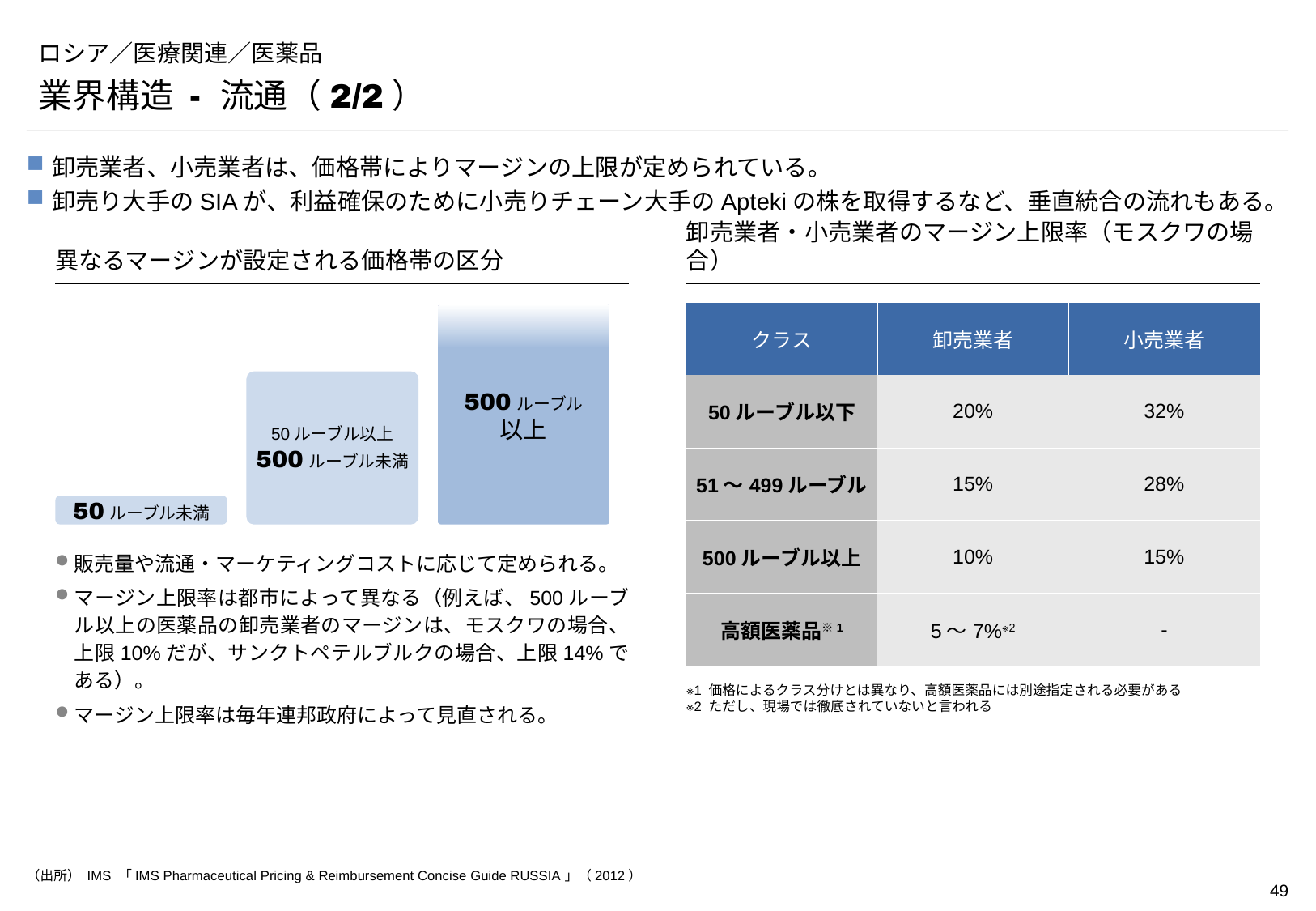

# ロシア／医療関連／医薬品
業界構造 - 流通（2/2）
卸売業者、小売業者は、価格帯によりマージンの上限が定められている。
卸売り大手のSIAが、利益確保のために小売りチェーン大手のAptekiの株を取得するなど、垂直統合の流れもある。
異なるマージンが設定される価格帯の区分
卸売業者・小売業者のマージン上限率（モスクワの場合）
| クラス | 卸売業者 | 小売業者 |
| --- | --- | --- |
| 50ルーブル以下 | 20% | 32% |
| 51～499ルーブル | 15% | 28% |
| 500ルーブル以上 | 10% | 15% |
| 高額医薬品※1 | 5～7%※2 | - |
500ルーブル
以上
50ルーブル以上
500ルーブル未満
50ルーブル未満
販売量や流通・マーケティングコストに応じて定められる。
マージン上限率は都市によって異なる（例えば、500ルーブル以上の医薬品の卸売業者のマージンは、モスクワの場合、上限10%だが、サンクトペテルブルクの場合、上限14%である）。
マージン上限率は毎年連邦政府によって見直される。
※1 価格によるクラス分けとは異なり、高額医薬品には別途指定される必要がある
※2 ただし、現場では徹底されていないと言われる
（出所） IMS 「IMS Pharmaceutical Pricing & Reimbursement Concise Guide RUSSIA」（2012）